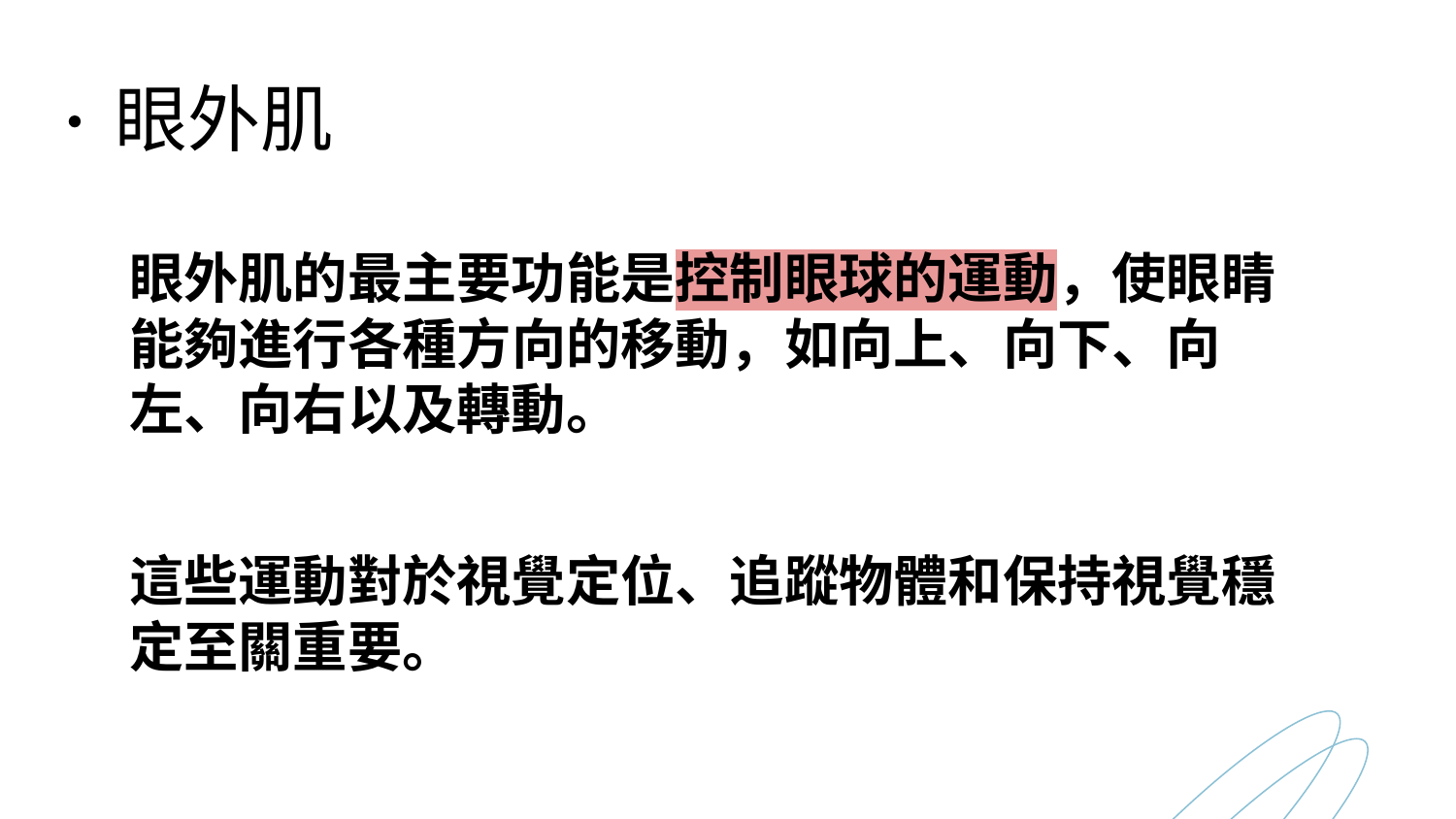

# 眼外肌
眼外肌的最主要功能是控制眼球的運動，使眼睛能夠進行各種方向的移動，如向上、向下、向左、向右以及轉動。

這些運動對於視覺定位、追蹤物體和保持視覺穩定至關重要。